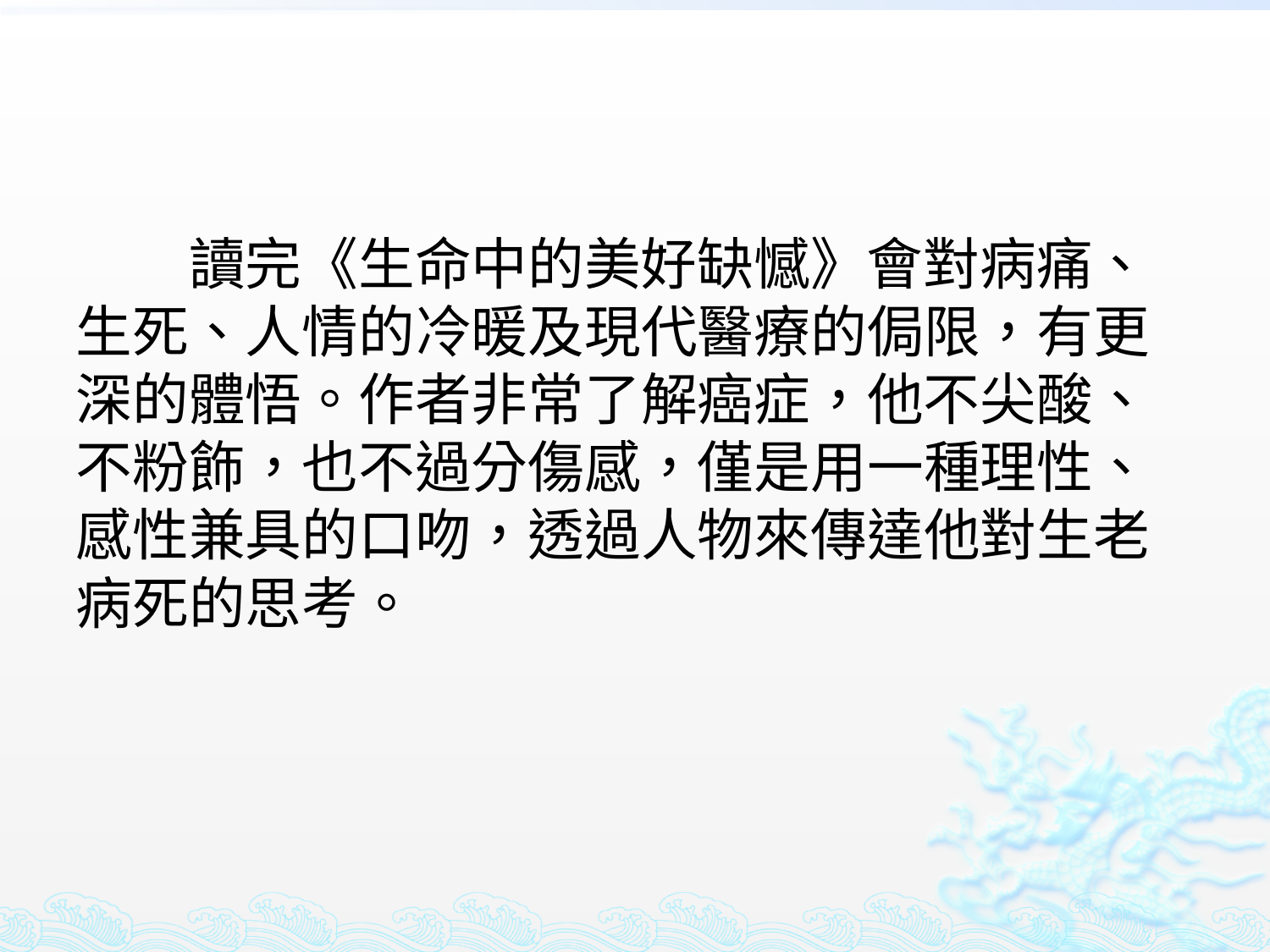

#
　　讀完《生命中的美好缺憾》會對病痛、生死、人情的冷暖及現代醫療的侷限，有更深的體悟。作者非常了解癌症，他不尖酸、不粉飾，也不過分傷感，僅是用一種理性、感性兼具的口吻，透過人物來傳達他對生老病死的思考。